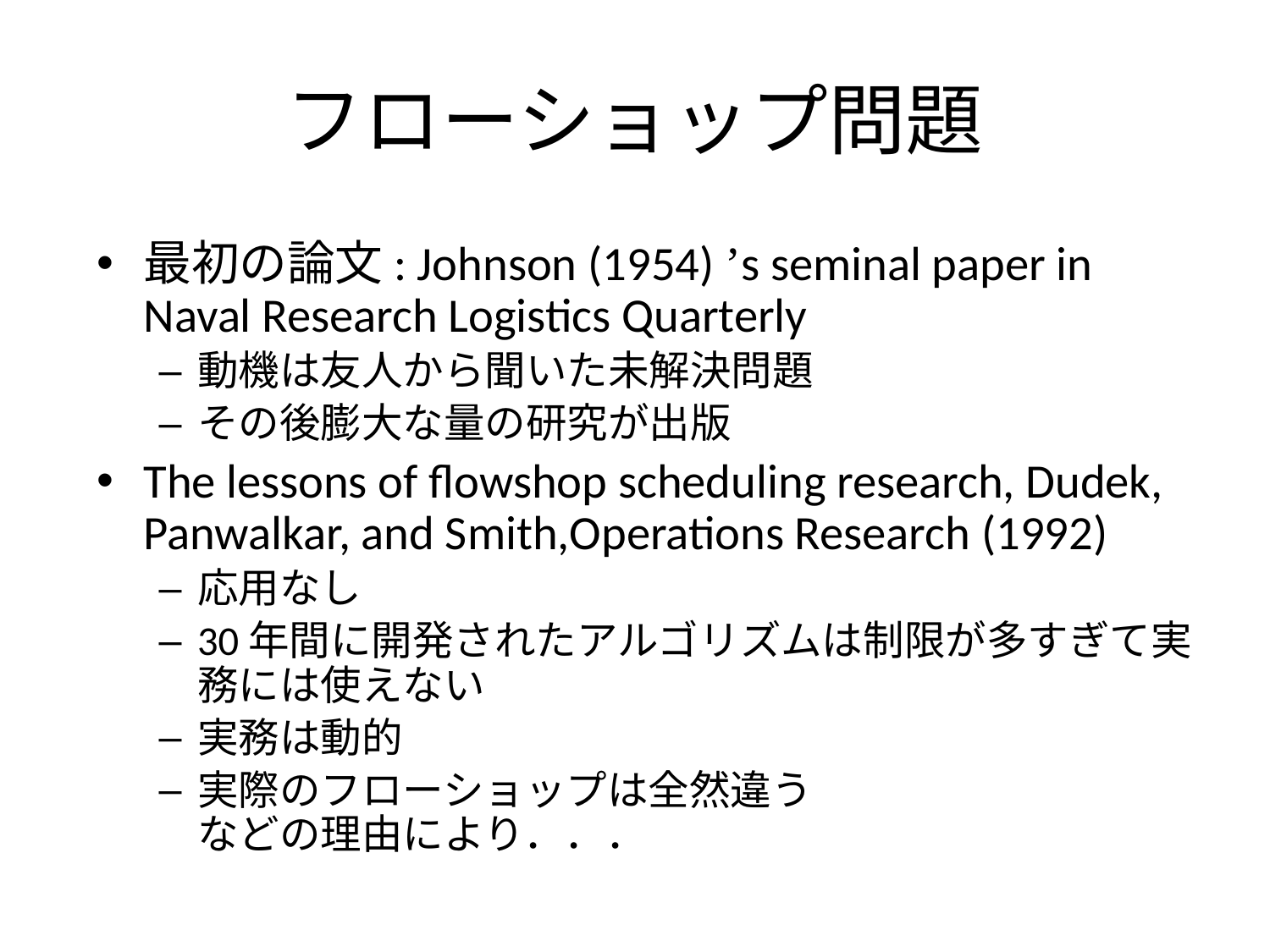

# フローショップ問題
最初の論文: Johnson (1954) ’s seminal paper in Naval Research Logistics Quarterly
動機は友人から聞いた未解決問題
その後膨大な量の研究が出版
The lessons of flowshop scheduling research, Dudek, Panwalkar, and Smith,Operations Research (1992)
応用なし
30年間に開発されたアルゴリズムは制限が多すぎて実務には使えない
実務は動的
実際のフローショップは全然違う
などの理由により．．．